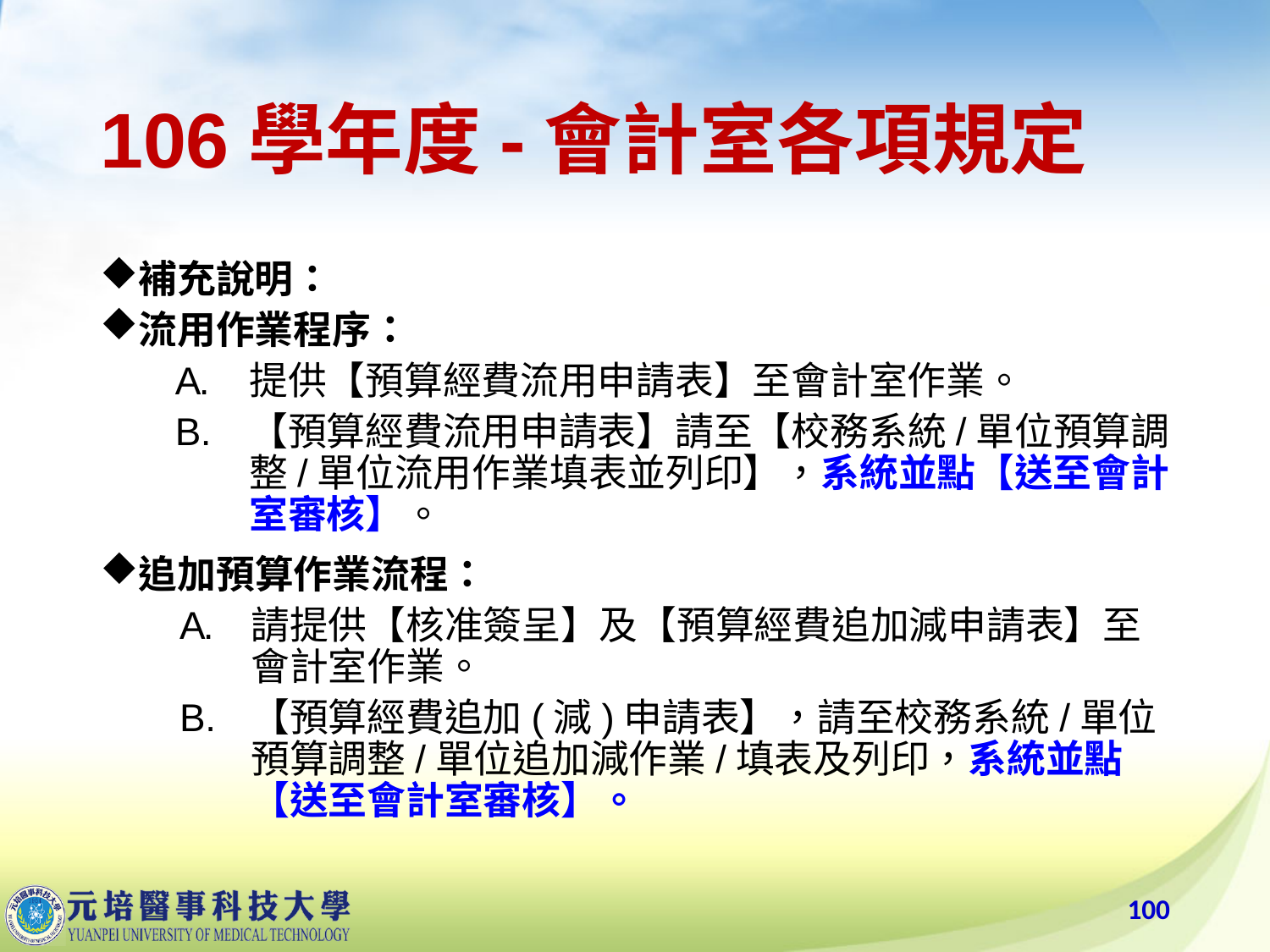

# 106學年度-會計室各項規定
補充說明：
流用作業程序：
提供【預算經費流用申請表】至會計室作業。
【預算經費流用申請表】請至【校務系統/單位預算調整/單位流用作業填表並列印】，系統並點【送至會計室審核】。
追加預算作業流程：
請提供【核准簽呈】及【預算經費追加減申請表】至會計室作業。
【預算經費追加(減)申請表】，請至校務系統/單位預算調整/單位追加減作業/填表及列印，系統並點【送至會計室審核】。
100